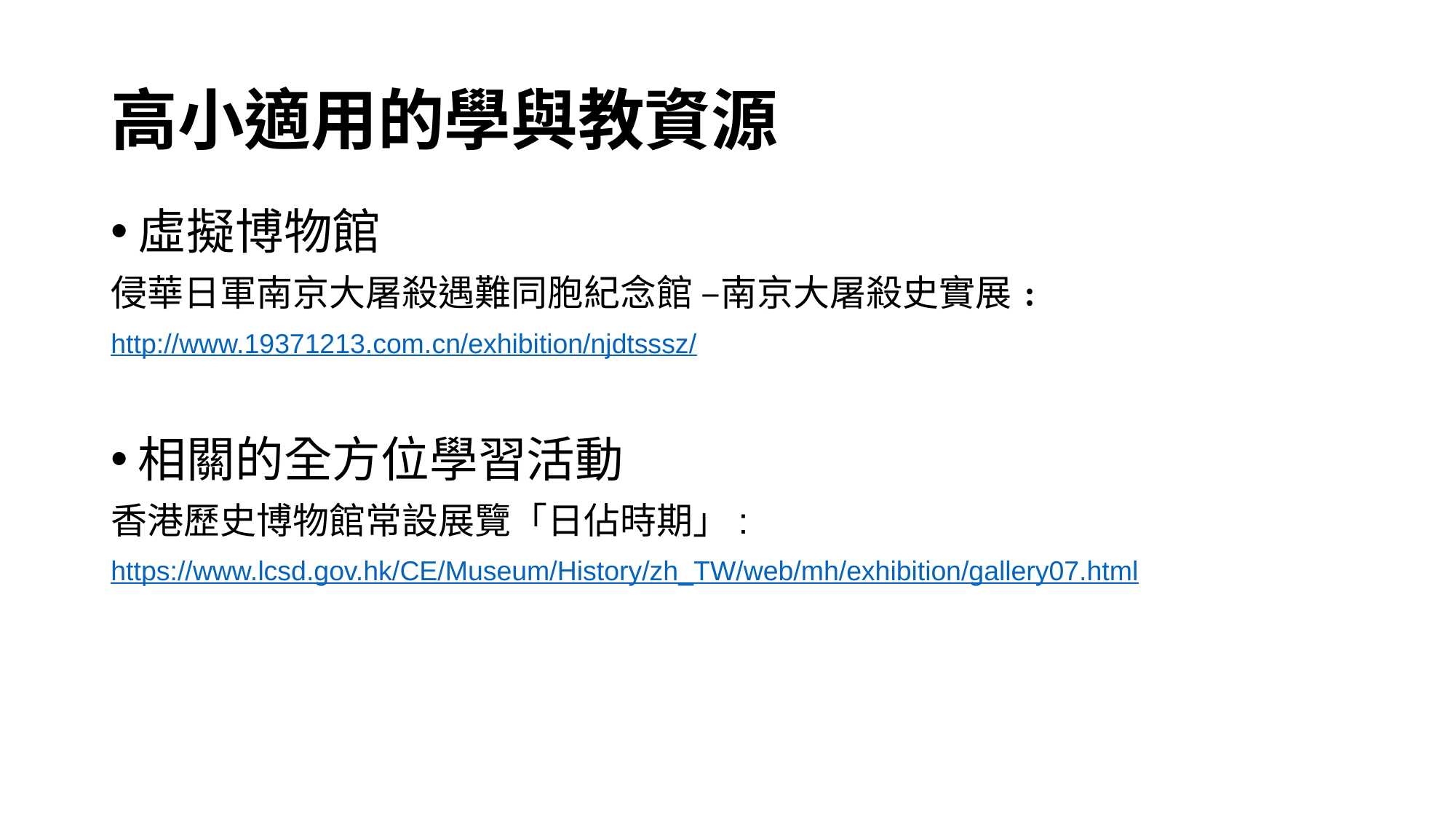

# 高小適用的學與教資源
虛擬博物館
侵華日軍南京大屠殺遇難同胞紀念館 –南京大屠殺史實展﹕
http://www.19371213.com.cn/exhibition/njdtsssz/

相關的全方位學習活動
香港歷史博物館常設展覽「日佔時期」:
https://www.lcsd.gov.hk/CE/Museum/History/zh_TW/web/mh/exhibition/gallery07.html